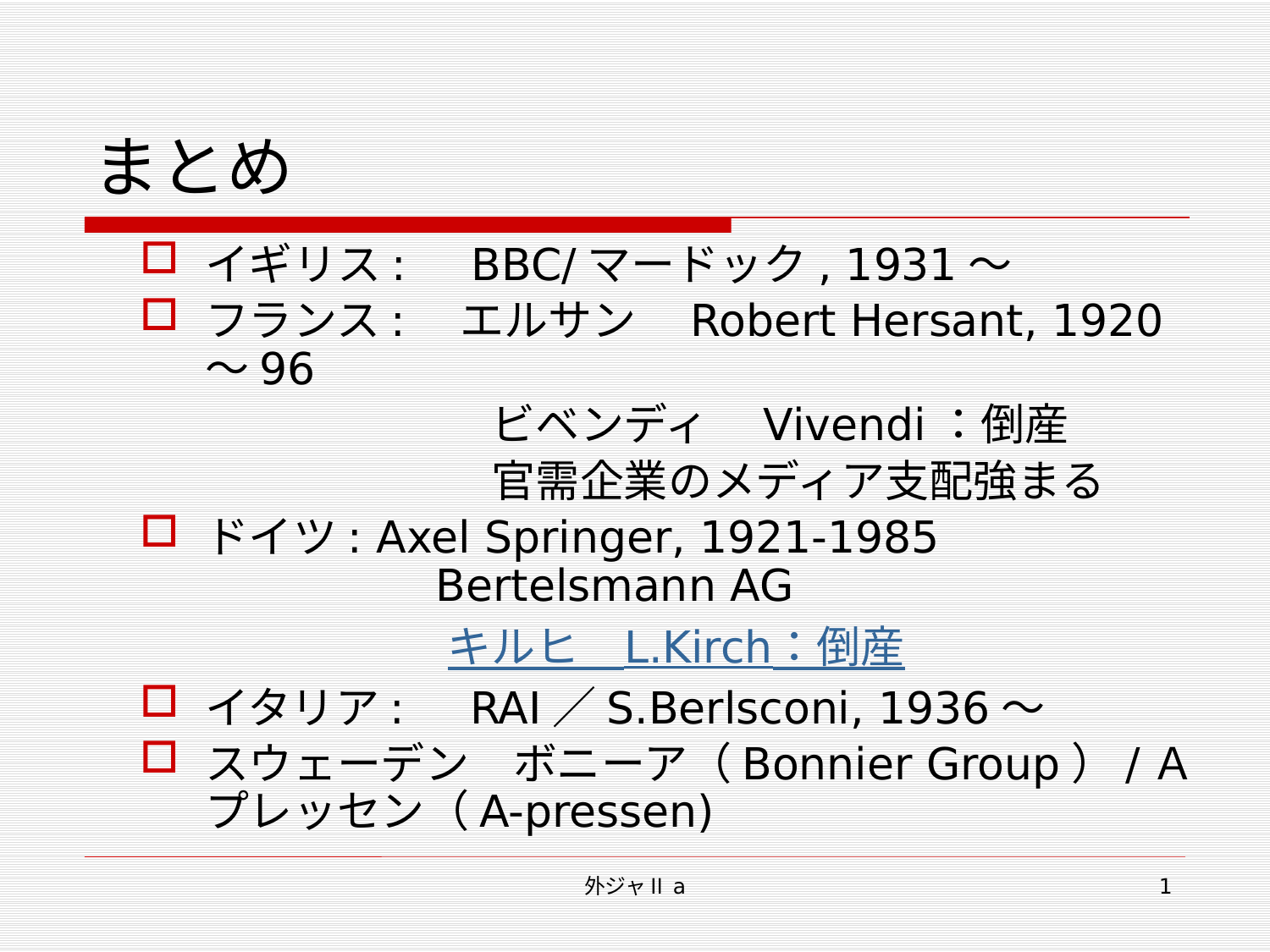

# まとめ
イギリス:　BBC/マードック, 1931～
フランス:　エルサン　Robert Hersant, 1920～96
　　　　　　　　ビベンディ　Vivendi：倒産
　　　　　　　　官需企業のメディア支配強まる
ドイツ: Axel Springer, 1921-1985
　　　　　Bertelsmann AG
　　　　　　　キルヒ　L.Kirch：倒産
イタリア:　RAI／S.Berlsconi, 1936～
スウェーデン　ボニーア（Bonnier Group）/Ａプレッセン（A-pressen)
外ジャⅡa
1